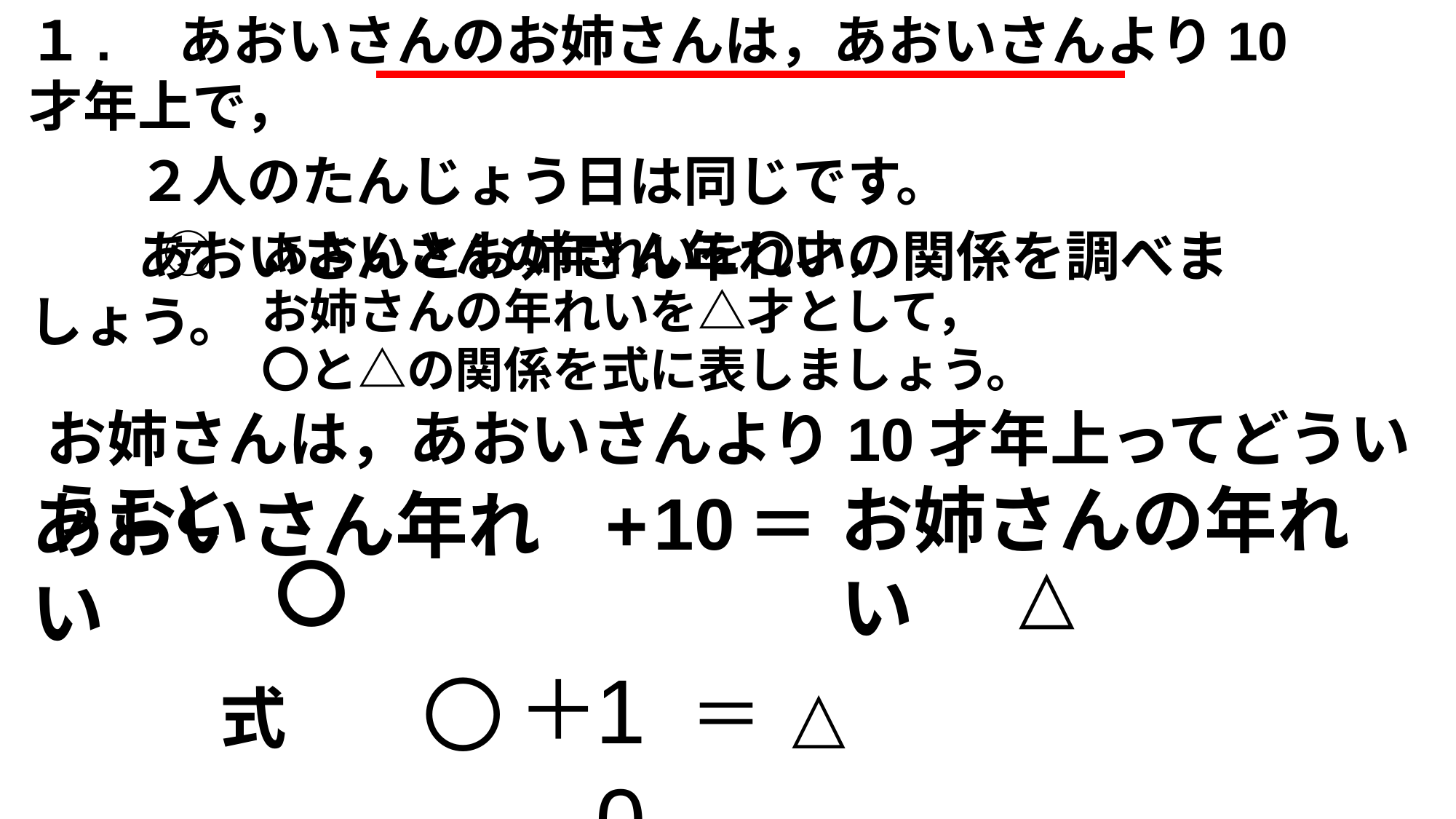

１.　あおいさんのお姉さんは，あおいさんより10才年上で，
　　２人のたんじょう日は同じです。
　　あおいさんとお姉さん年れいの関係を調べましょう。
㋐　あおいさんの年れいを〇才，
　　お姉さんの年れいを△才として，
　　〇と△の関係を式に表しましょう。
お姉さんは，あおいさんより10才年上ってどういうこと
お姉さんの年れい
10
+
あおいさん年れい
＝
△
〇
10
△
＋
〇
＝
式